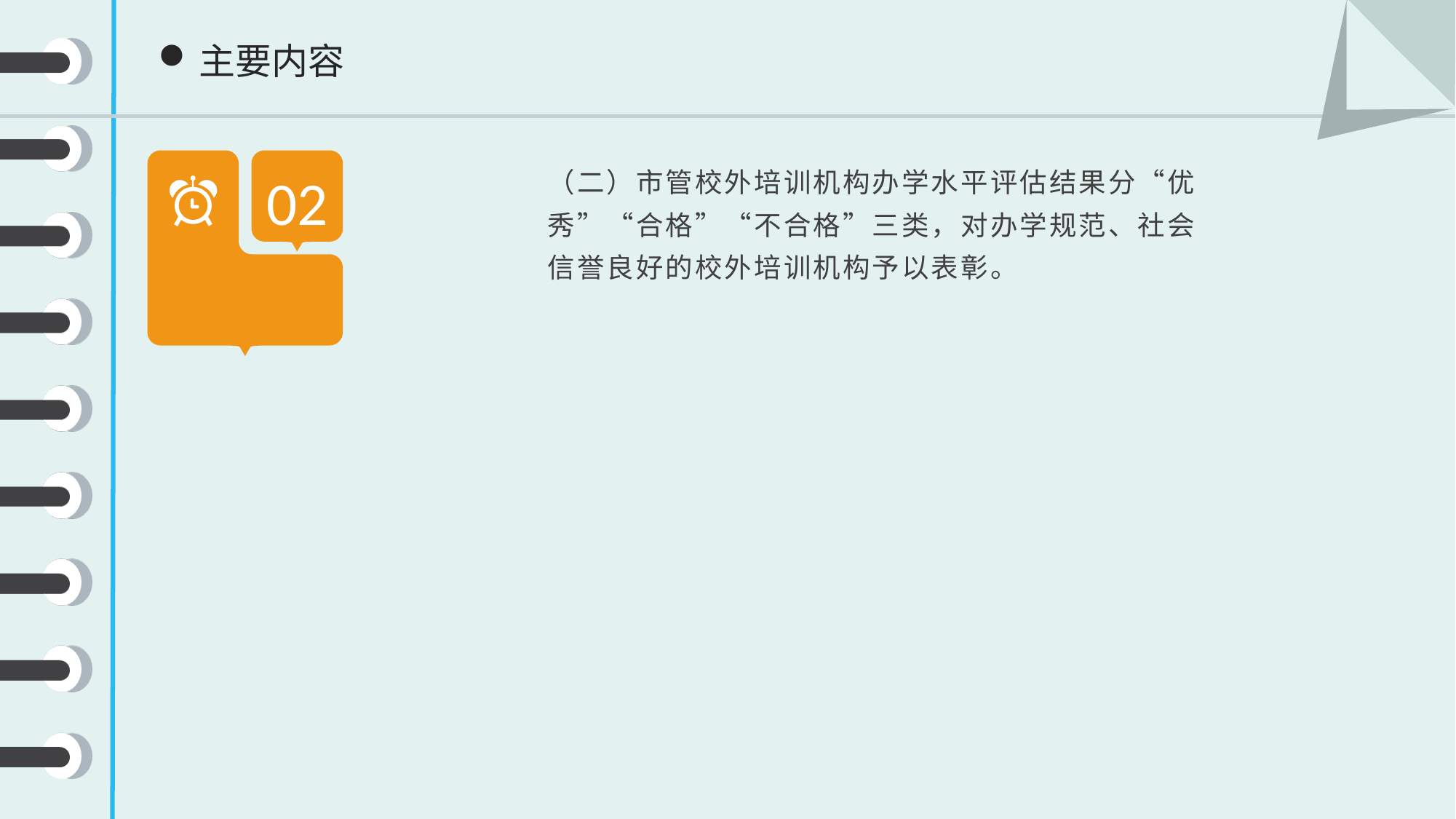

主要内容
（二）市管校外培训机构办学水平评估结果分“优秀”“合格”“不合格”三类，对办学规范、社会信誉良好的校外培训机构予以表彰。

02